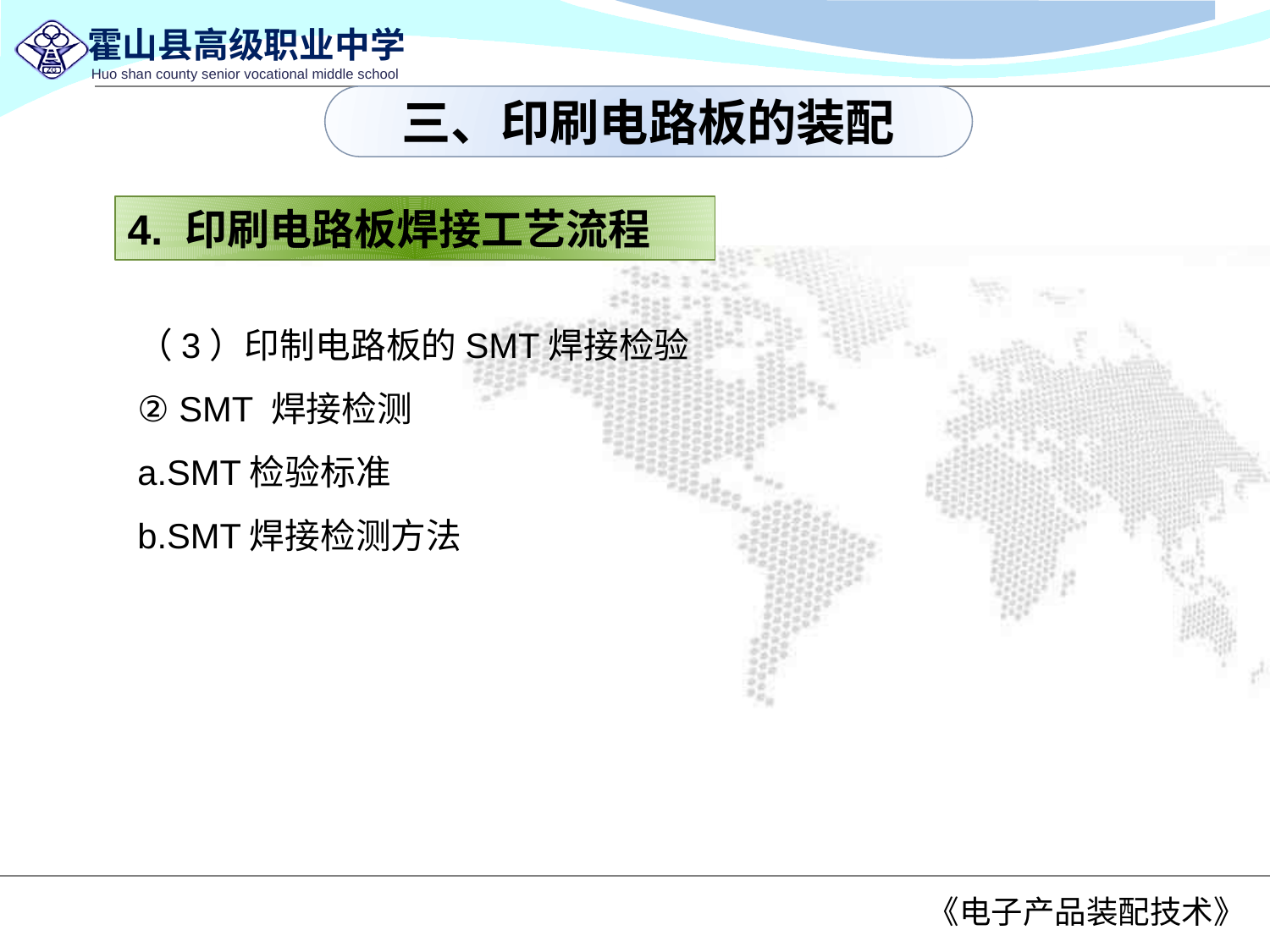

三、印刷电路板的装配
4. 印刷电路板焊接工艺流程
（3）印制电路板的SMT焊接检验
② SMT 焊接检测
a.SMT检验标准
b.SMT焊接检测方法